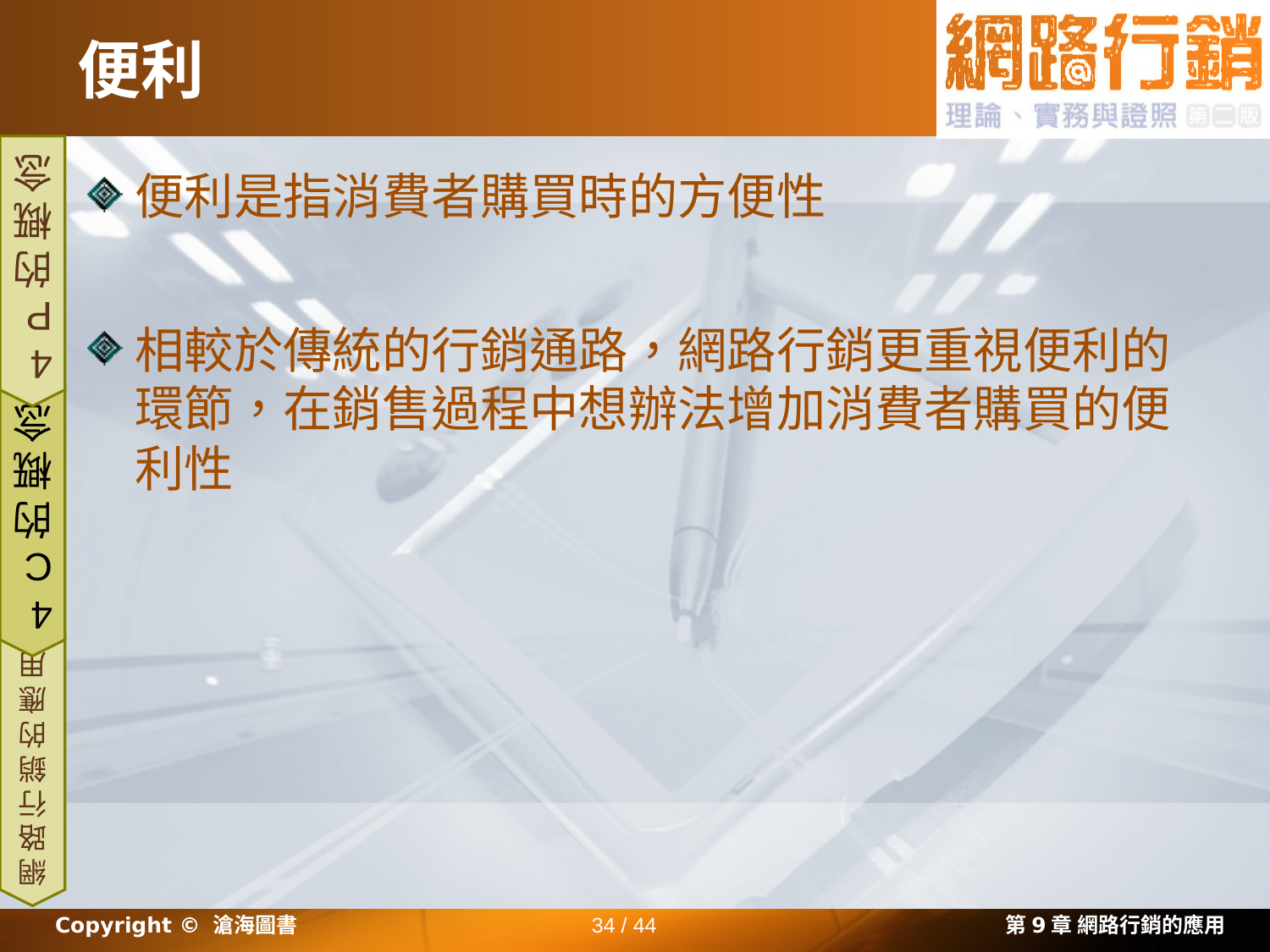

# 便利
便利是指消費者購買時的方便性

相較於傳統的行銷通路，網路行銷更重視便利的環節，在銷售過程中想辦法增加消費者購買的便利性
4P 的概念
4C 的概念
網路行銷的應用
Copyright © 滄海圖書
34 / 44
第9章 網路行銷的應用